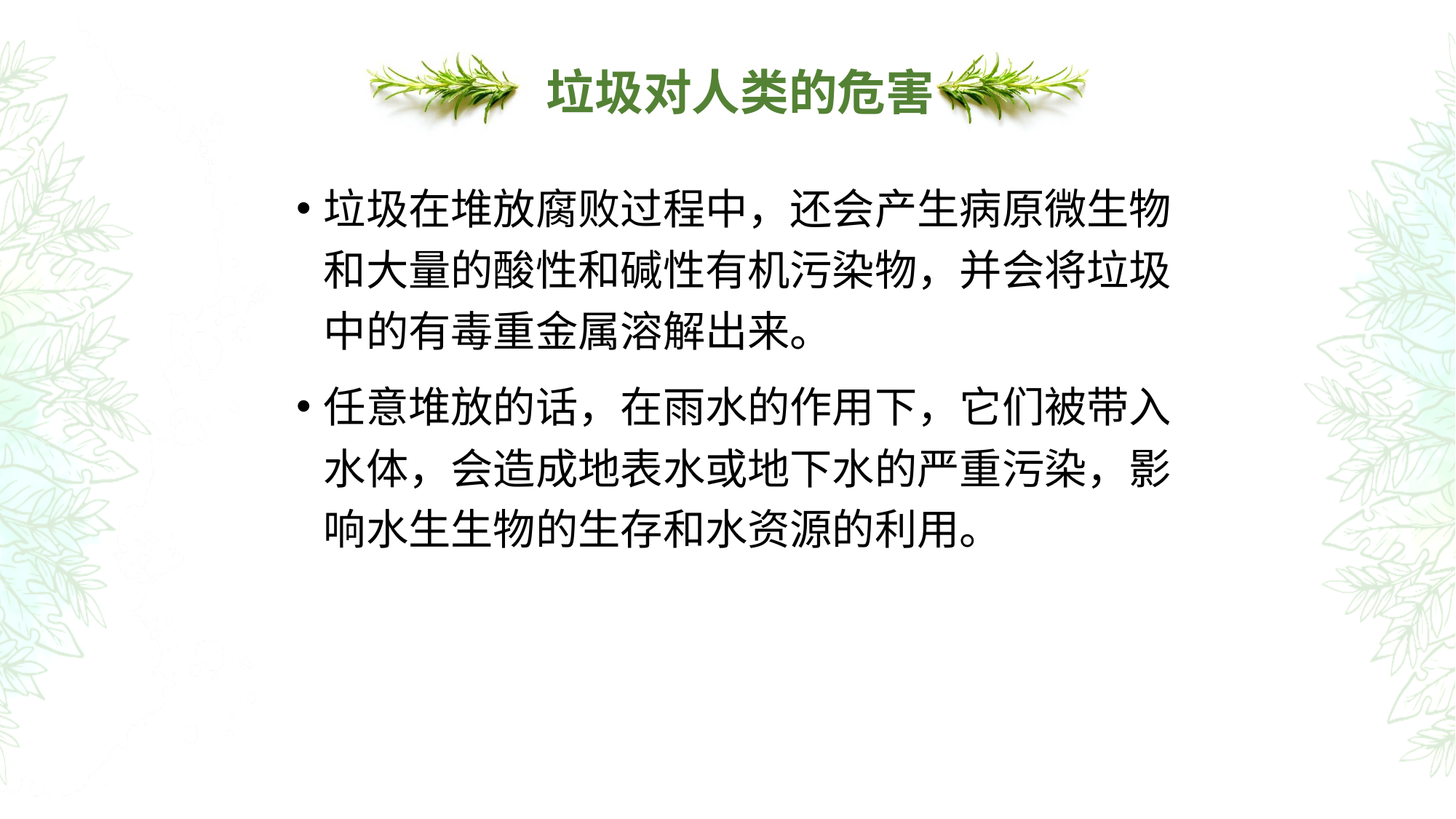

# 垃圾对人类的危害
垃圾在堆放腐败过程中，还会产生病原微生物和大量的酸性和碱性有机污染物，并会将垃圾中的有毒重金属溶解出来。
任意堆放的话，在雨水的作用下，它们被带入水体，会造成地表水或地下水的严重污染，影响水生生物的生存和水资源的利用。